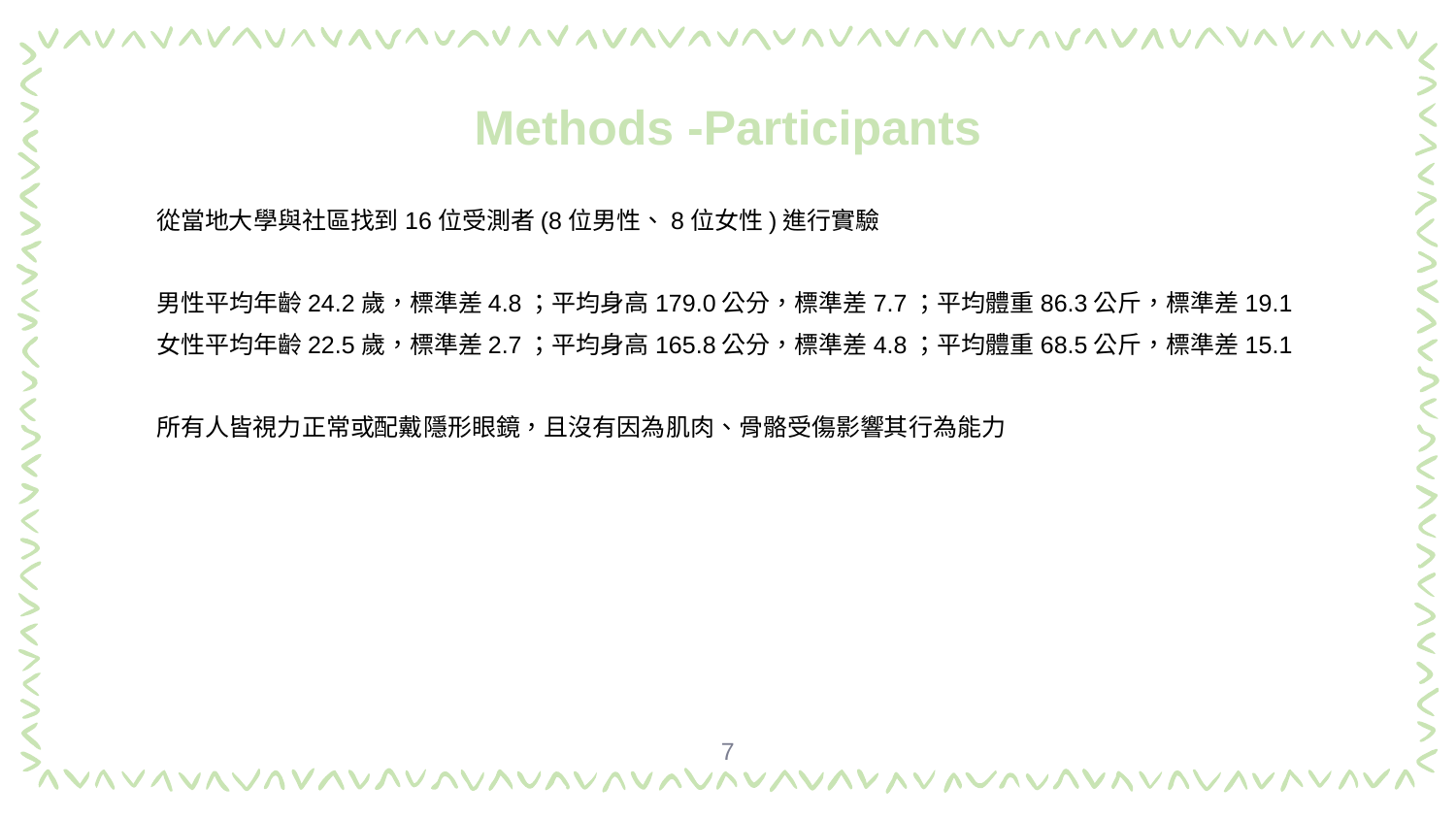

# Methods -Participants
從當地大學與社區找到16位受測者(8位男性、8位女性)進行實驗

男性平均年齡24.2歲，標準差4.8；平均身高179.0公分，標準差7.7；平均體重86.3公斤，標準差19.1
女性平均年齡22.5歲，標準差2.7；平均身高165.8公分，標準差4.8；平均體重68.5公斤，標準差15.1

所有人皆視力正常或配戴隱形眼鏡，且沒有因為肌肉、骨骼受傷影響其行為能力
7